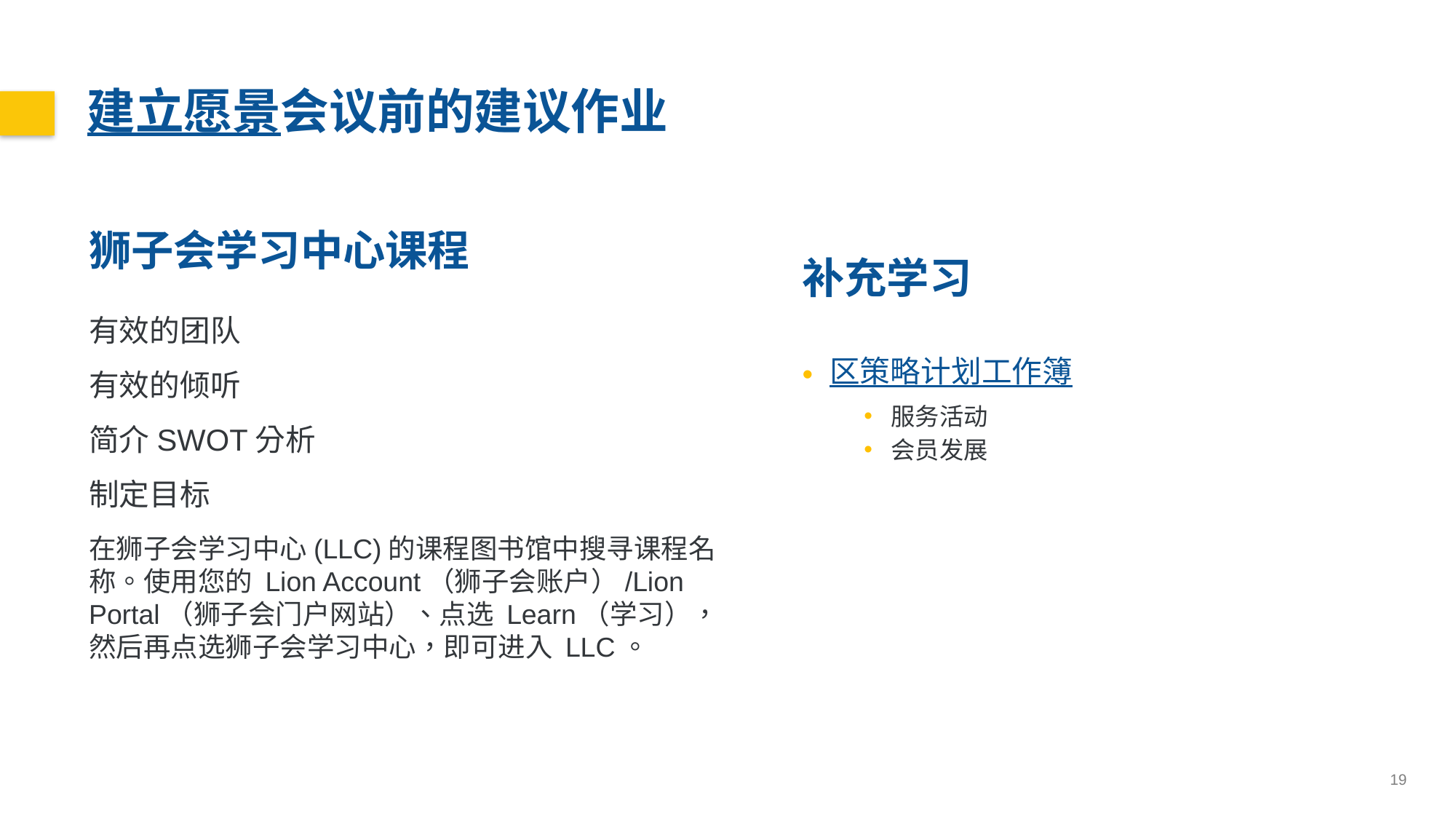

建立愿景会议前的建议作业

狮子会学习中心课程
有效的团队
有效的倾听
简介SWOT分析
制定目标

在狮子会学习中心(LLC)的课程图书馆中搜寻课程名称。使用您的 Lion Account（狮子会账户）/Lion Portal（狮子会门户网站）、点选 Learn（学习），然后再点选狮子会学习中心，即可进入 LLC。
补充学习
区策略计划工作簿
服务活动
会员发展